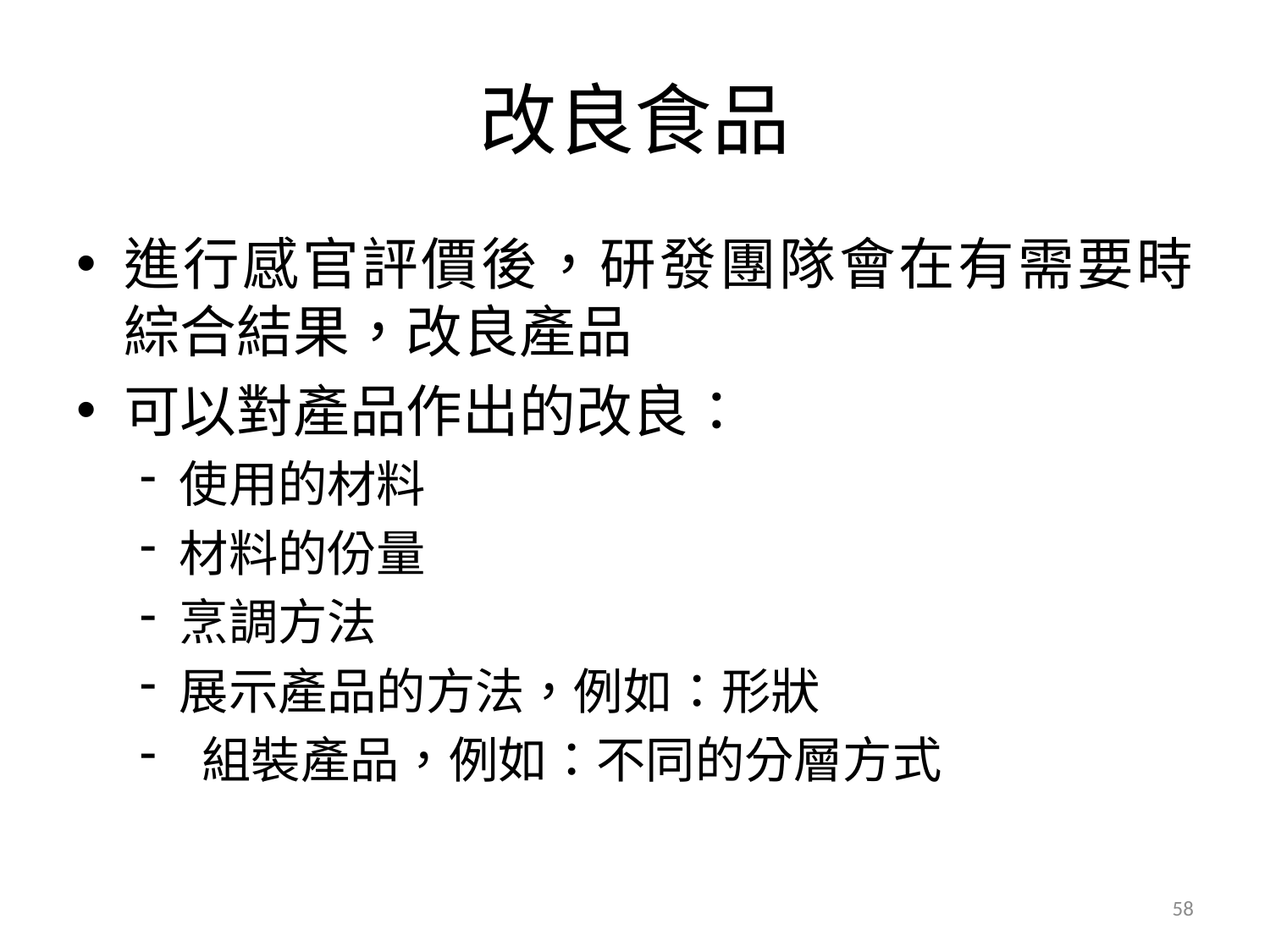

# 改良食品
進行感官評價後，研發團隊會在有需要時綜合結果，改良產品
可以對產品作出的改良：
使用的材料
材料的份量
烹調方法
展示產品的方法，例如：形狀
 組裝產品，例如：不同的分層方式
58